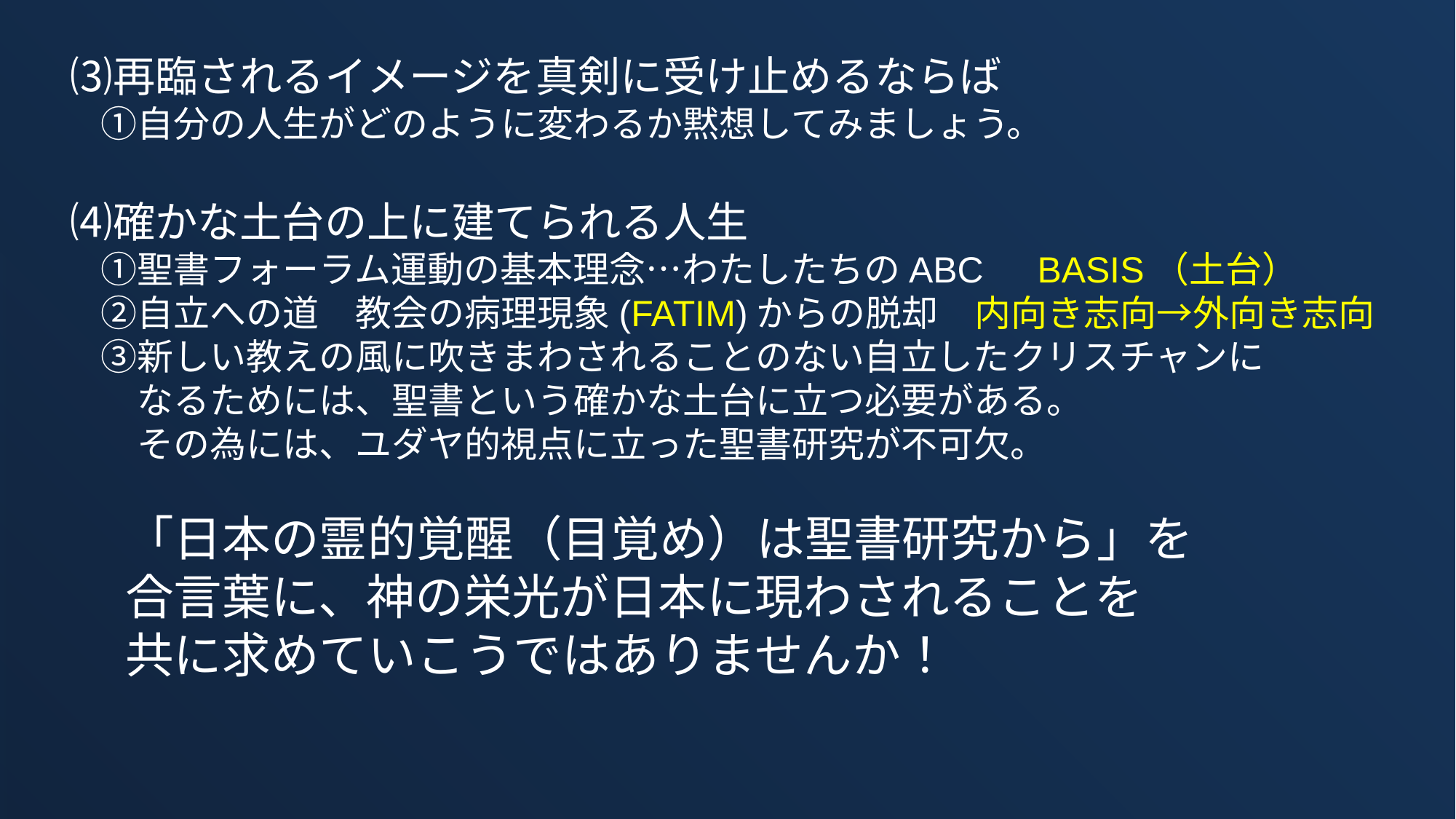

⑶再臨されるイメージを真剣に受け止めるならば
　　➀自分の人生がどのように変わるか黙想してみましょう。

　⑷確かな土台の上に建てられる人生
　　➀聖書フォーラム運動の基本理念…わたしたちのABC　BASIS（土台）
　　②自立への道　教会の病理現象(FATIM)からの脱却　内向き志向→外向き志向
　　③新しい教えの風に吹きまわされることのない自立したクリスチャンに
　　　なるためには、聖書という確かな土台に立つ必要がある。
　　　その為には、ユダヤ的視点に立った聖書研究が不可欠。

　　「日本の霊的覚醒（目覚め）は聖書研究から」を
　　合言葉に、神の栄光が日本に現わされることを
　　共に求めていこうではありませんか！